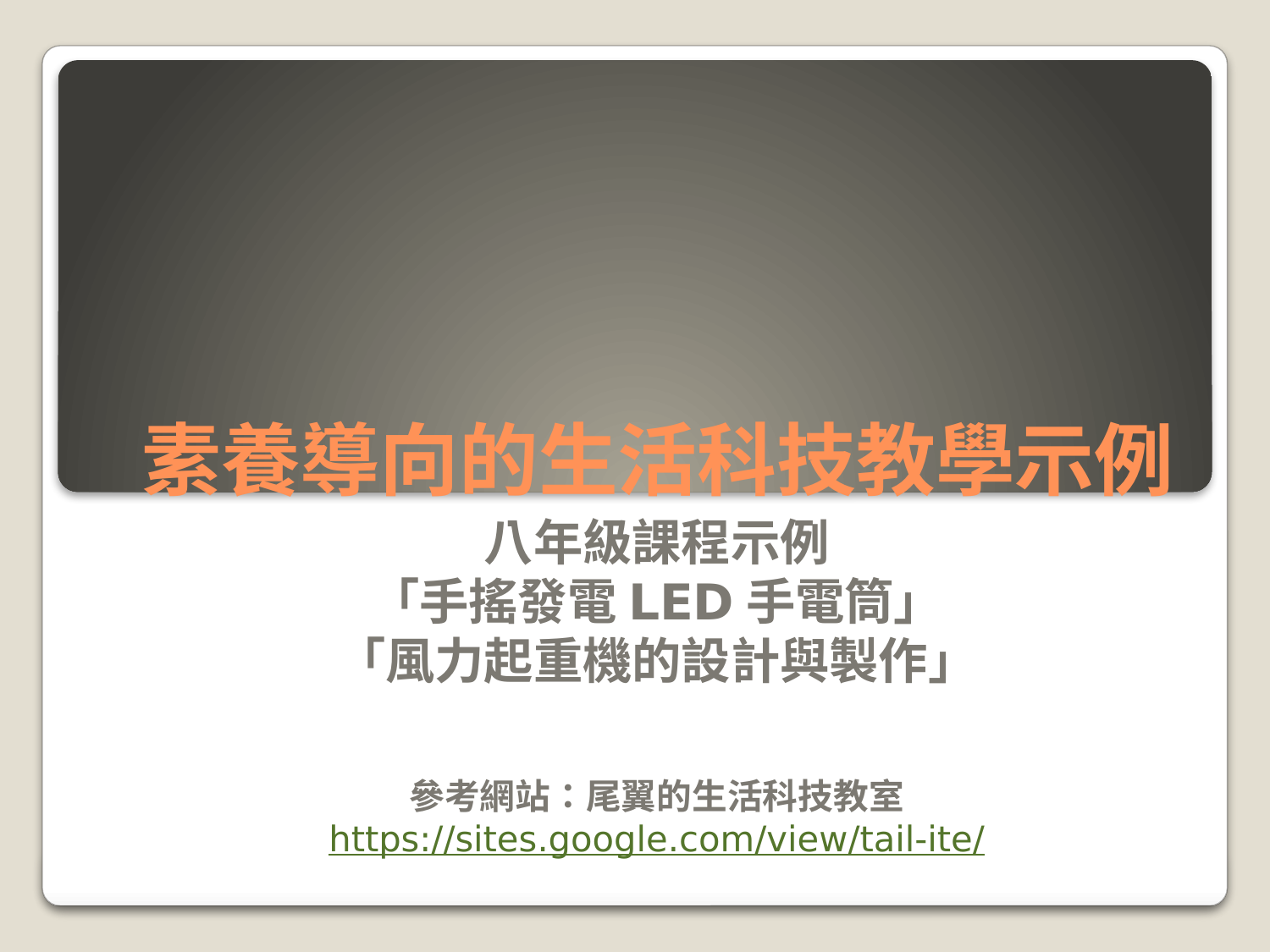

# 素養導向的生活科技教學示例
八年級課程示例
「手搖發電LED手電筒」
「風力起重機的設計與製作」

參考網站：尾翼的生活科技教室
https://sites.google.com/view/tail-ite/